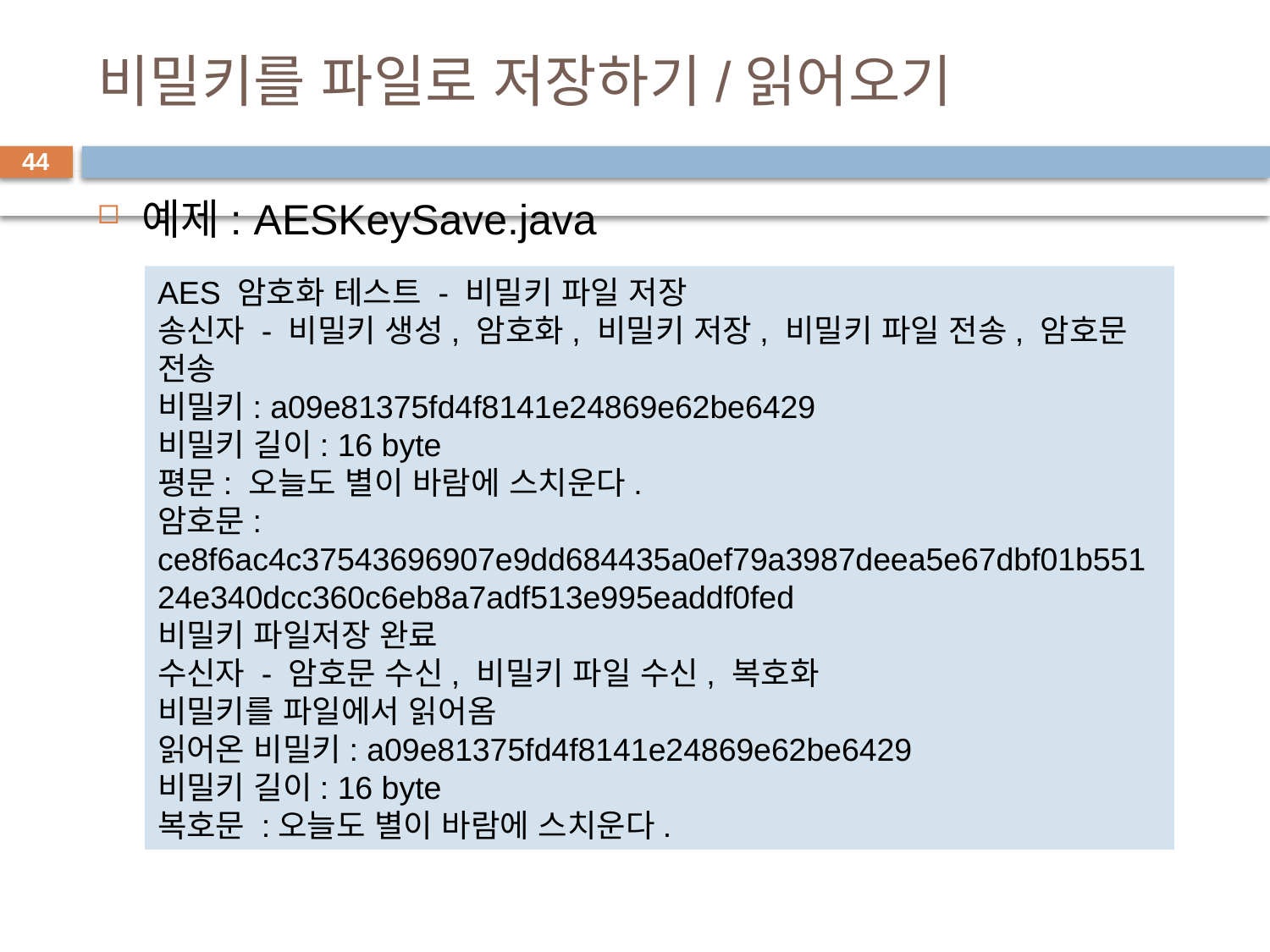

# 비밀키를 파일로 저장하기/읽어오기
44
예제: AESKeySave.java
AES 암호화 테스트 - 비밀키 파일 저장
송신자 - 비밀키 생성, 암호화, 비밀키 저장, 비밀키 파일 전송, 암호문 전송
비밀키: a09e81375fd4f8141e24869e62be6429
비밀키 길이: 16 byte
평문: 오늘도 별이 바람에 스치운다.
암호문: ce8f6ac4c37543696907e9dd684435a0ef79a3987deea5e67dbf01b55124e340dcc360c6eb8a7adf513e995eaddf0fed
비밀키 파일저장 완료
수신자 - 암호문 수신, 비밀키 파일 수신, 복호화
비밀키를 파일에서 읽어옴
읽어온 비밀키: a09e81375fd4f8141e24869e62be6429
비밀키 길이: 16 byte
복호문 :오늘도 별이 바람에 스치운다.